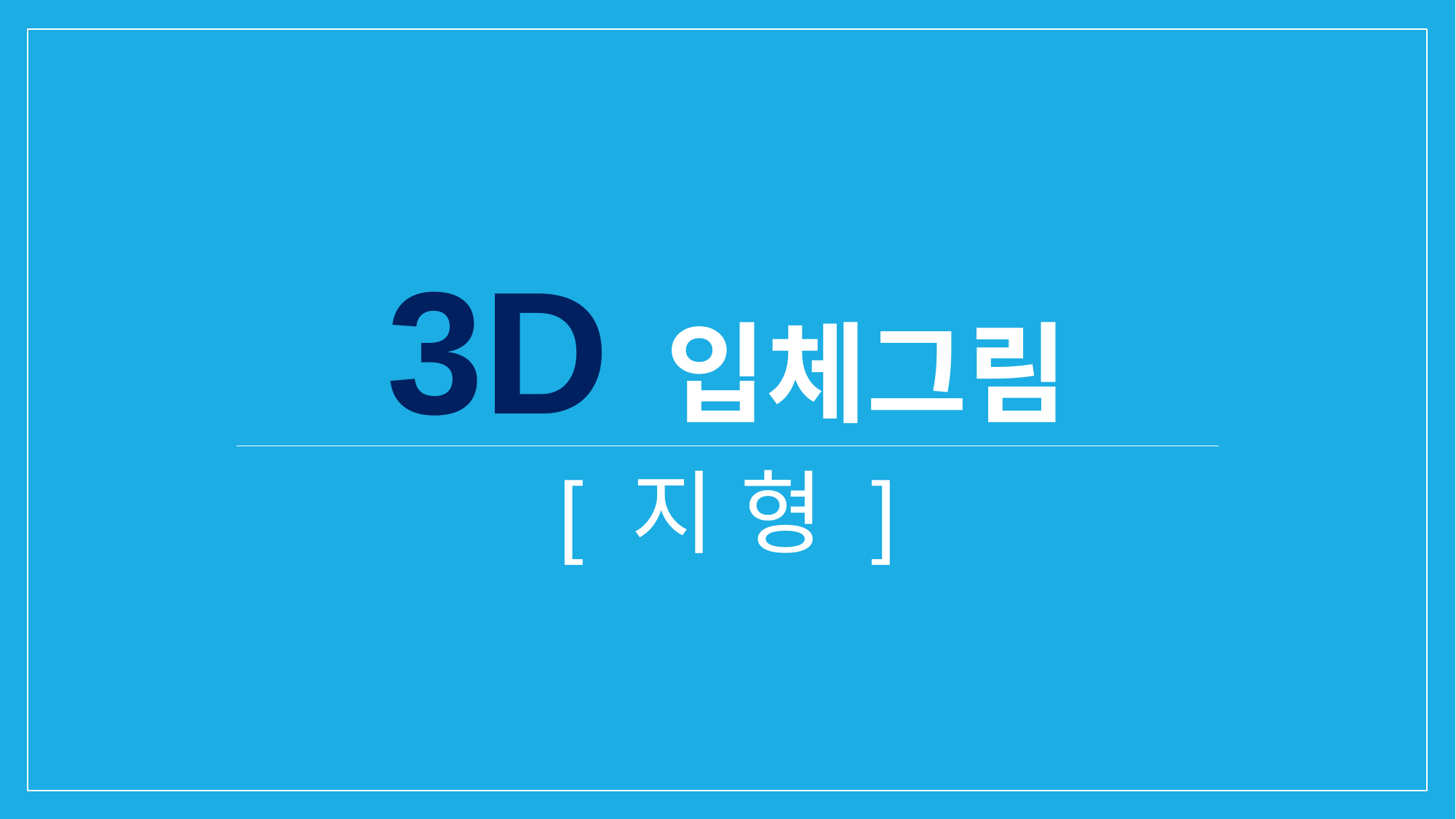

# 3D 입체그림
[ 지 형 ]